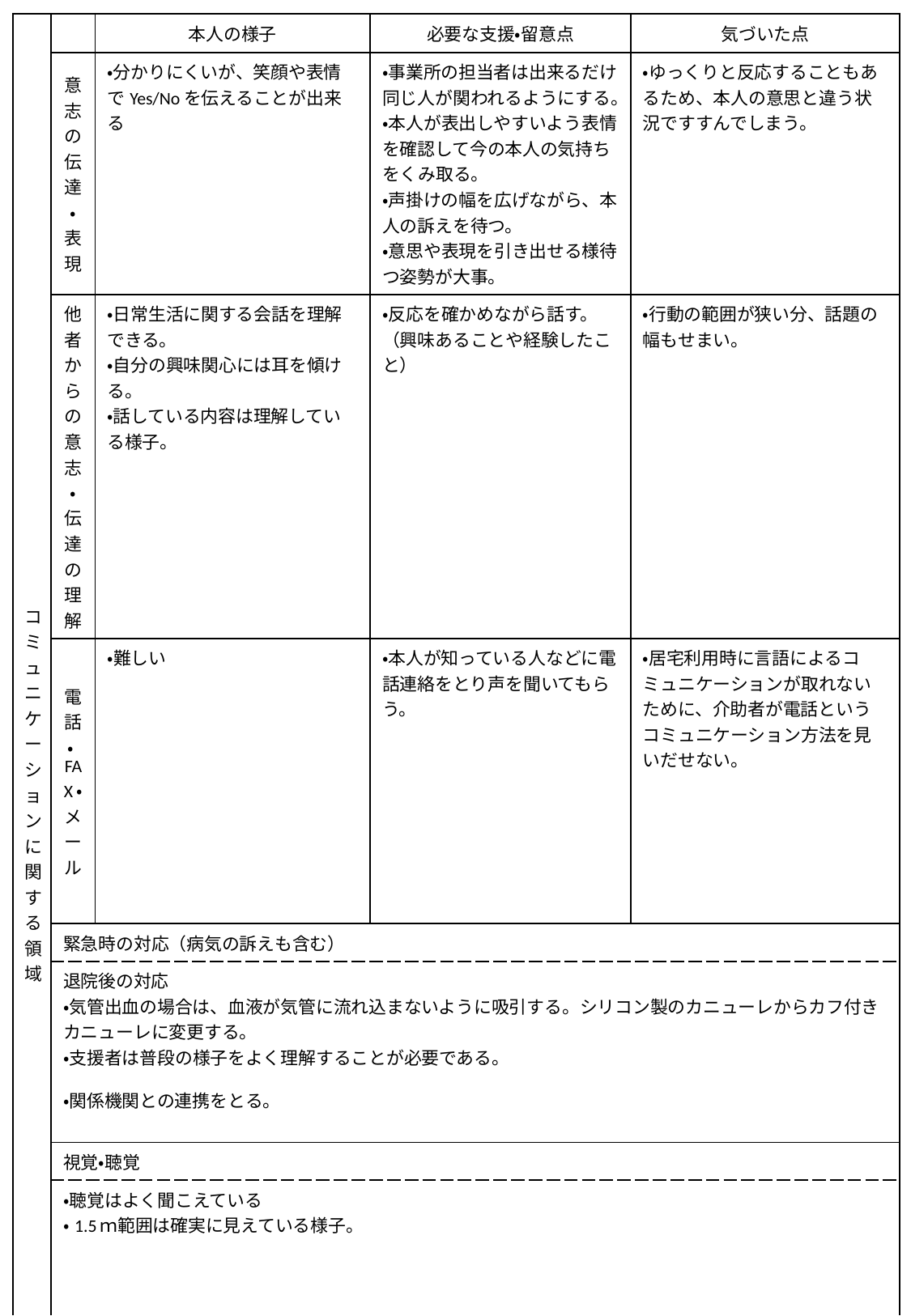

| コミュニケーションに関する領域 |  | 本人の様子 | 必要な支援・留意点 | 気づいた点 |
| --- | --- | --- | --- | --- |
|  | 意志の伝達・表現 | ・分かりにくいが、笑顔や表情でYes/Noを伝えることが出来る | ・事業所の担当者は出来るだけ同じ人が関われるようにする。 ・本人が表出しやすいよう表情を確認して今の本人の気持ちをくみ取る。 ・声掛けの幅を広げながら、本人の訴えを待つ。 ・意思や表現を引き出せる様待つ姿勢が大事。 | ・ゆっくりと反応することもあるため、本人の意思と違う状況ですすんでしまう。 |
|  | 他者からの意志・伝達の理解 | ・日常生活に関する会話を理解できる。 ・自分の興味関心には耳を傾ける。 ・話している内容は理解している様子。 | ・反応を確かめながら話す。 （興味あることや経験したこと） | ・行動の範囲が狭い分、話題の幅もせまい。 |
|  | 電話・FAX・メール | ・難しい | ・本人が知っている人などに電話連絡をとり声を聞いてもらう。 | ・居宅利用時に言語によるコミュニケーションが取れないために、介助者が電話というコミュニケーション方法を見いだせない。 |
|  | 緊急時の対応（病気の訴えも含む） |  |  |  |
|  | 退院後の対応 ・気管出血の場合は、血液が気管に流れ込まないように吸引する。シリコン製のカニューレからカフ付きカニューレに変更する。 ・支援者は普段の様子をよく理解することが必要である。 ・関係機関との連携をとる。 |  |  |  |
|  | 視覚・聴覚 |  |  |  |
|  | ・聴覚はよく聞こえている ・1.5ｍ範囲は確実に見えている様子。 |  |  |  |